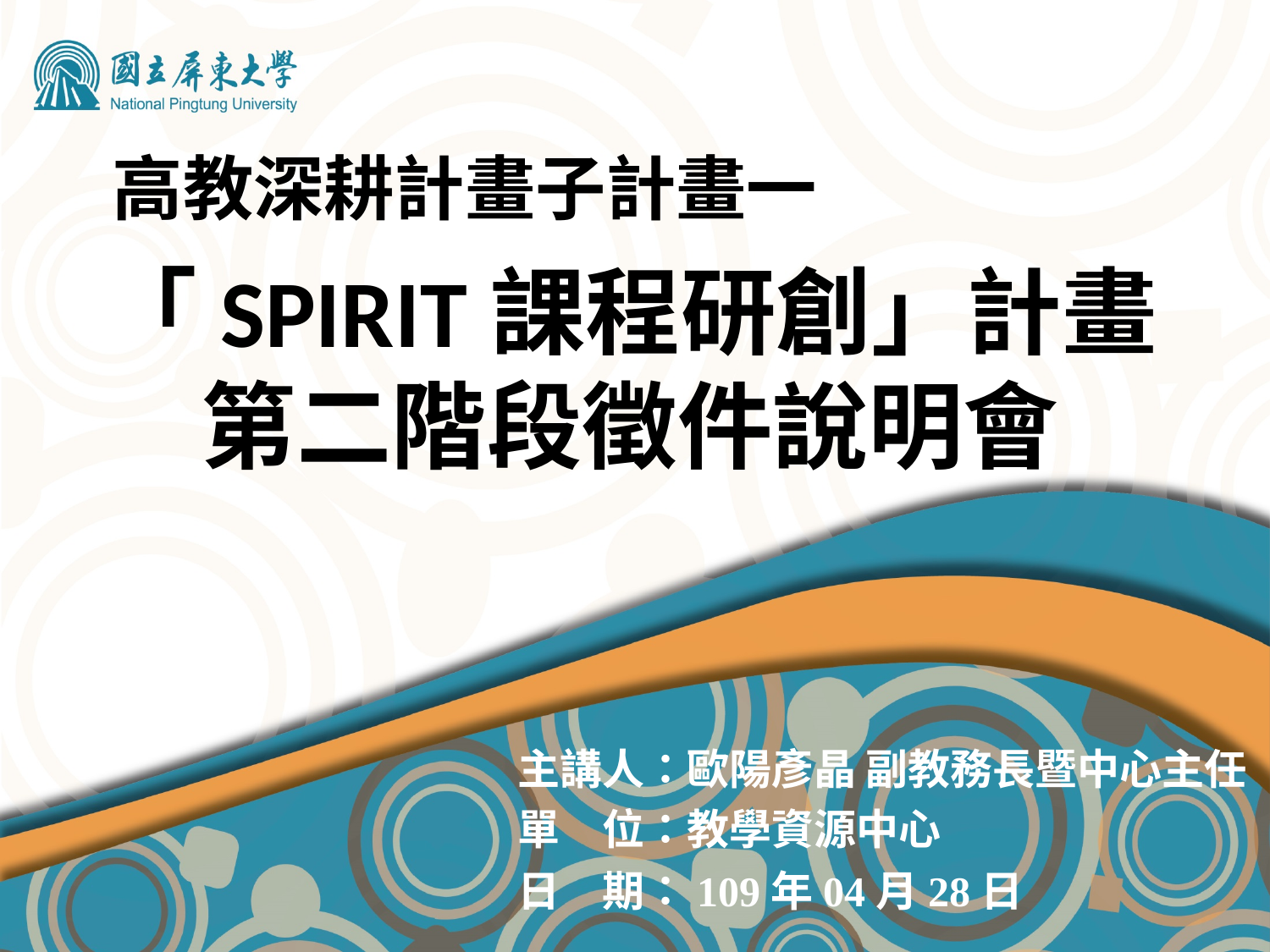

高教深耕計畫子計畫一
# 「SPIRIT課程研創」計畫 第二階段徵件說明會
主講人：歐陽彥晶 副教務長暨中心主任
單　位：教學資源中心
日　期：109年04月28日